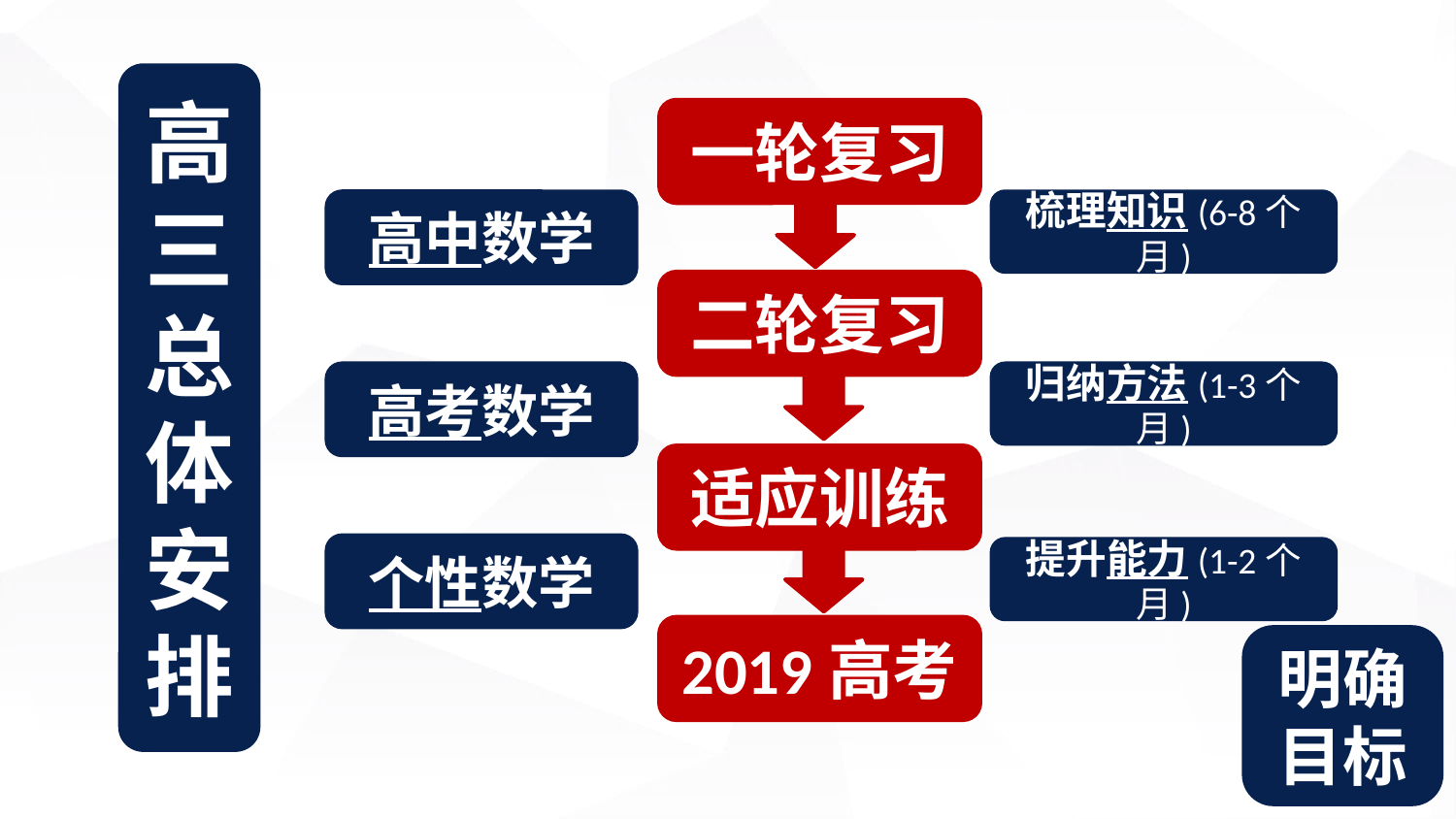

高三总
体
安
排
一轮复习
高中数学
梳理知识(6-8个月)

二轮复习
高考数学
归纳方法(1-3个月)

适应训练
个性数学
提升能力(1-2个月)

2019高考
明确
目标